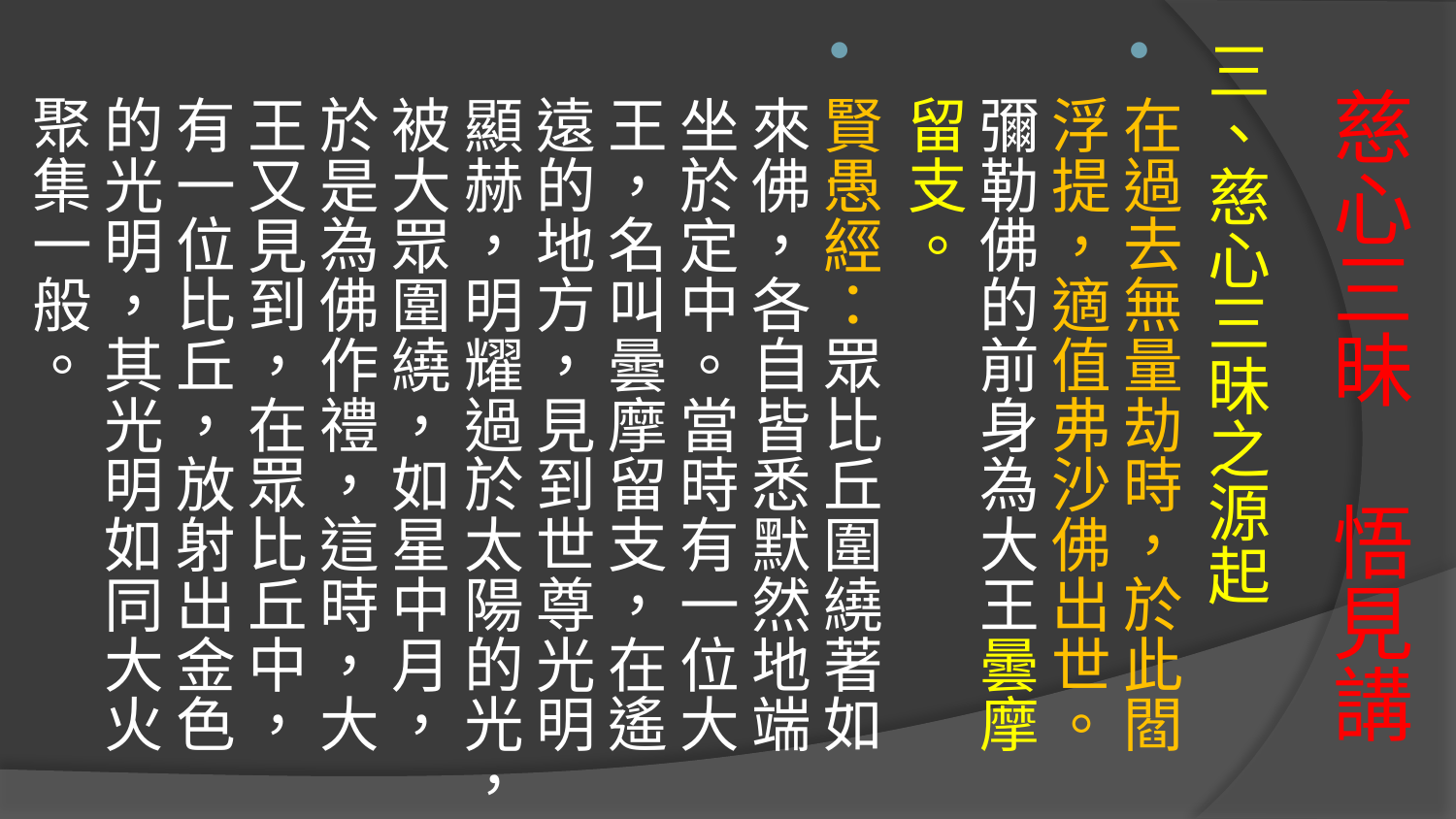

三、慈心三昧之源起
在過去無量劫時，於此閻浮提，適值弗沙佛出世。彌勒佛的前身為大王曇摩留支。
賢愚經：眾比丘圍繞著如來佛，各自皆悉默然地端坐於定中。當時有一位大王，名叫曇摩留支，在遙遠的地方，見到世尊光明顯赫，明耀過於太陽的光，被大眾圍繞，如星中月，於是為佛作禮，這時，大王又見到，在眾比丘中，有一位比丘，放射出金色的光明，其光明如同大火聚集一般。
# 慈心三昧     悟見講